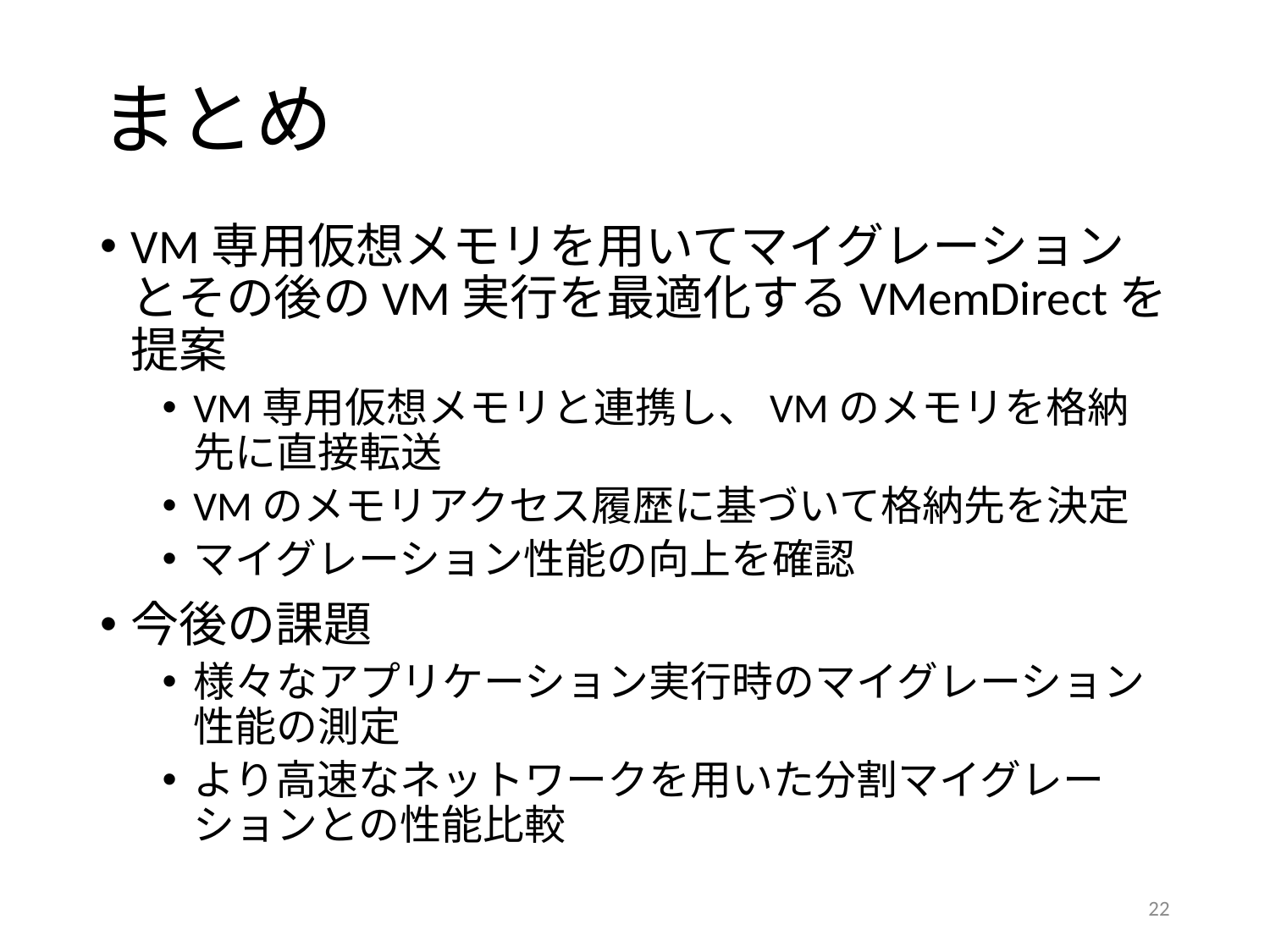

# まとめ
VM専用仮想メモリを用いてマイグレーションとその後のVM実行を最適化するVMemDirectを提案
VM専用仮想メモリと連携し、VMのメモリを格納先に直接転送
VMのメモリアクセス履歴に基づいて格納先を決定
マイグレーション性能の向上を確認
今後の課題
様々なアプリケーション実行時のマイグレーション性能の測定
より高速なネットワークを用いた分割マイグレーションとの性能比較
22